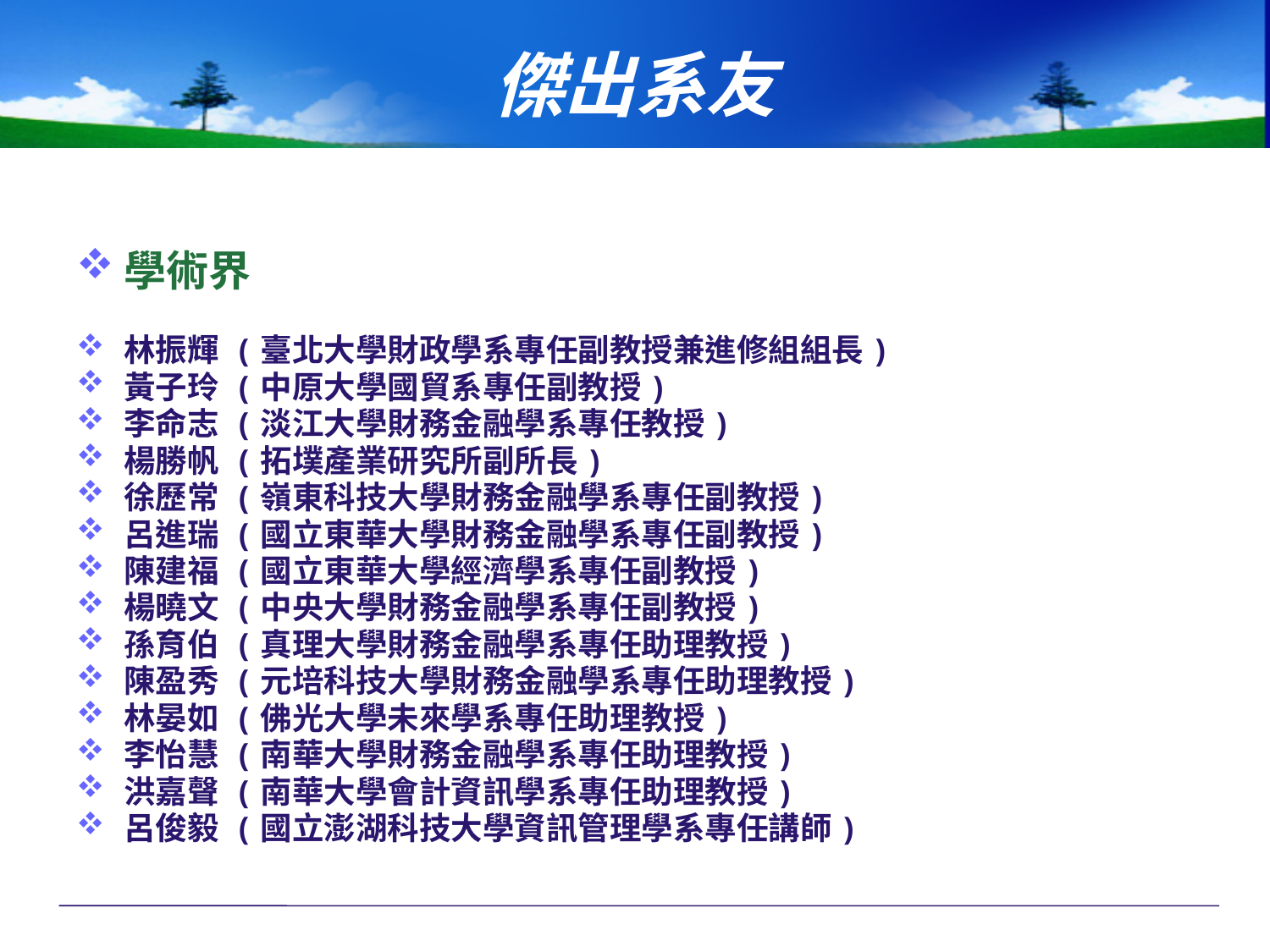

傑出系友

學術界

林振輝 (臺北大學財政學系專任副教授兼進修組組長)
黃子玲 (中原大學國貿系專任副教授)
李命志 (淡江大學財務金融學系專任教授)
楊勝帆 (拓墣產業研究所副所長)
徐歷常 (嶺東科技大學財務金融學系專任副教授)
呂進瑞 (國立東華大學財務金融學系專任副教授)
陳建福 (國立東華大學經濟學系專任副教授)
楊曉文 (中央大學財務金融學系專任副教授)
孫育伯 (真理大學財務金融學系專任助理教授)
陳盈秀 (元培科技大學財務金融學系專任助理教授)
林晏如 (佛光大學未來學系專任助理教授)
李怡慧 (南華大學財務金融學系專任助理教授)
洪嘉聲 (南華大學會計資訊學系專任助理教授)
呂俊毅 (國立澎湖科技大學資訊管理學系專任講師)